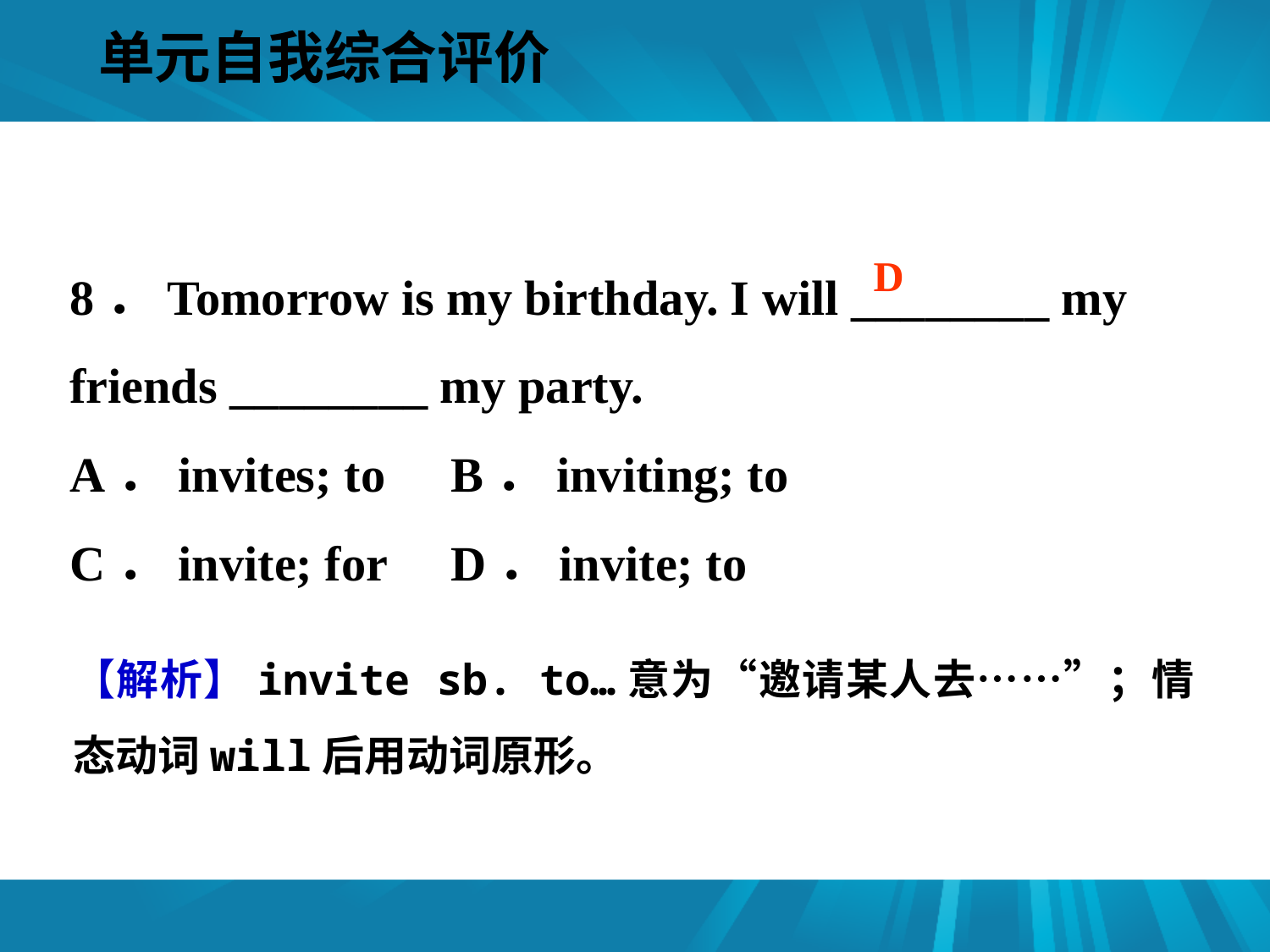

单元自我综合评价
#
8．Tomorrow is my birthday. I will ________ my friends ________ my party.
A．invites; to  	B．inviting; to
C．invite; for  	D．invite; to
D
【解析】invite sb. to…意为“邀请某人去……”；情态动词will后用动词原形。